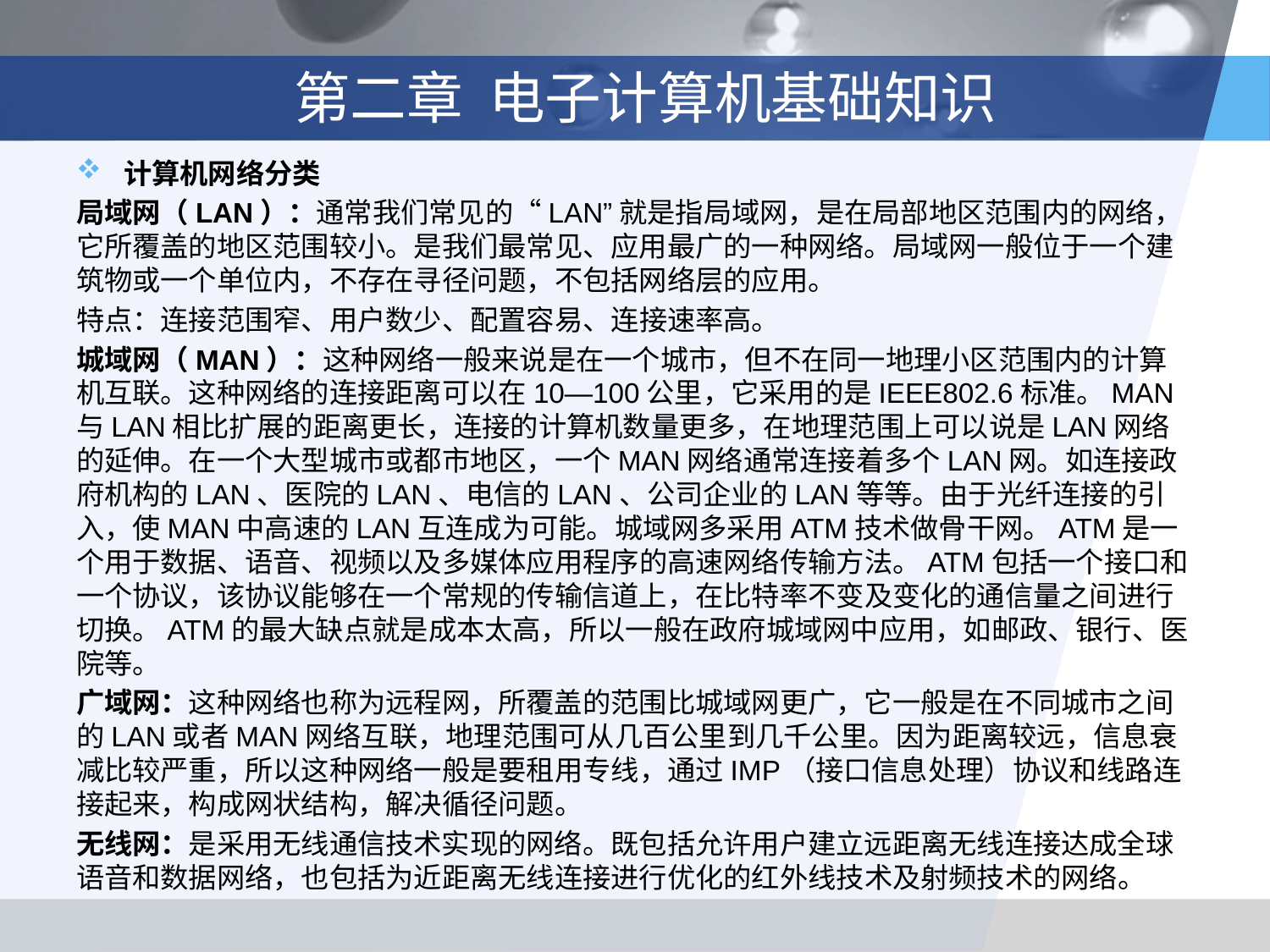

# 第二章  电子计算机基础知识
计算机网络分类
局域网（LAN）：通常我们常见的“LAN”就是指局域网，是在局部地区范围内的网络，它所覆盖的地区范围较小。是我们最常见、应用最广的一种网络。局域网一般位于一个建筑物或一个单位内，不存在寻径问题，不包括网络层的应用。
特点：连接范围窄、用户数少、配置容易、连接速率高。
城域网（MAN）：这种网络一般来说是在一个城市，但不在同一地理小区范围内的计算机互联。这种网络的连接距离可以在10—100公里，它采用的是IEEE802.6标准。MAN与LAN相比扩展的距离更长，连接的计算机数量更多，在地理范围上可以说是LAN网络的延伸。在一个大型城市或都市地区，一个MAN网络通常连接着多个LAN网。如连接政府机构的LAN、医院的LAN、电信的LAN、公司企业的LAN等等。由于光纤连接的引入，使MAN中高速的LAN互连成为可能。城域网多采用ATM技术做骨干网。ATM是一个用于数据、语音、视频以及多媒体应用程序的高速网络传输方法。ATM包括一个接口和一个协议，该协议能够在一个常规的传输信道上，在比特率不变及变化的通信量之间进行切换。ATM的最大缺点就是成本太高，所以一般在政府城域网中应用，如邮政、银行、医院等。
广域网：这种网络也称为远程网，所覆盖的范围比城域网更广，它一般是在不同城市之间的LAN或者MAN网络互联，地理范围可从几百公里到几千公里。因为距离较远，信息衰减比较严重，所以这种网络一般是要租用专线，通过IMP（接口信息处理）协议和线路连接起来，构成网状结构，解决循径问题。
无线网：是采用无线通信技术实现的网络。既包括允许用户建立远距离无线连接达成全球语音和数据网络，也包括为近距离无线连接进行优化的红外线技术及射频技术的网络。